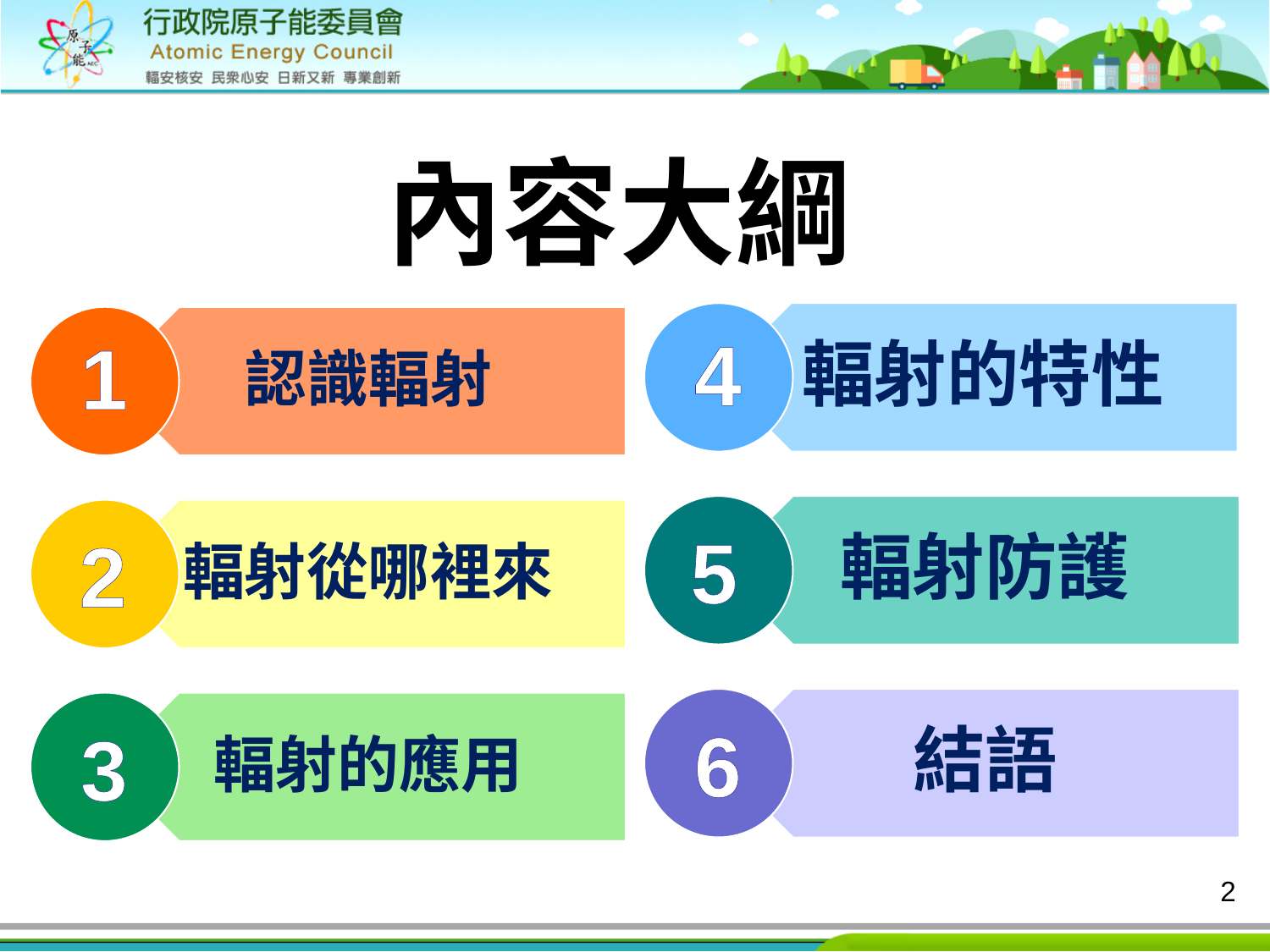

# 內容大綱
輻射的特性
輻射防護
結語
認識輻射
輻射從哪裡來
輻射的應用
4
1
5
2
6
3
2